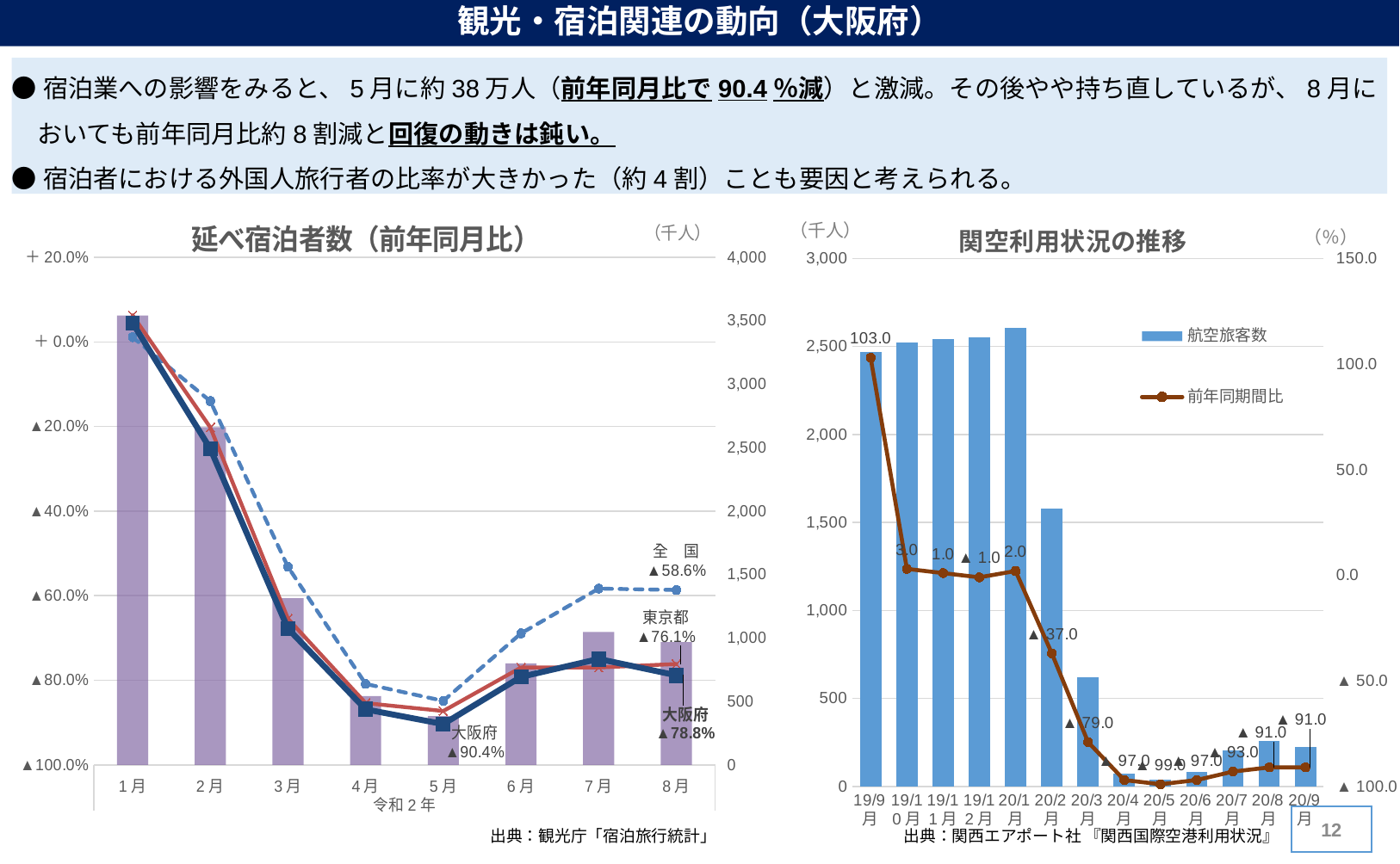

観光・宿泊関連の動向（大阪府）
●宿泊業への影響をみると、5月に約38万人（前年同月比で90.4％減）と激減。その後やや持ち直しているが、8月においても前年同月比約8割減と回復の動きは鈍い。
●宿泊者における外国人旅行者の比率が大きかった（約4割）ことも要因と考えられる。

### Chart: 延べ宿泊者数（前年同月比）

| Category | 27大阪府 | 全　国 | 東京都 | 大阪府 |
|---|---|---|---|---|

### Chart: 関空利用状況の推移

| Category | 航空旅客数 | 前年同期間比 |
|---|---|---|
| 19/9月 | 2470.117 | 103.0 |
| 19/10月 | 2520.778 | 3.0 |
| 19/11月 | 2544.737 | 1.0 |
| 19/12月 | 2551.455 | -1.0 |
| 20/1月 | 2605.809 | 2.0 |
| 20/2月 | 1578.675 | -37.0 |
| 20/3月 | 618.223 | -79.0 |
| 20/4月 | 73.067 | -97.0 |
| 20/5月 | 36.469 | -99.0 |
| 20/6月 | 81.545 | -97.0 |
| 20/7月 | 204.13 | -93.0 |
| 20/8月 | 256.035 | -91.0 |
| 20/9月 | 224.421 | -91.0 |
（千人）
（％）
12
出典：観光庁「宿泊旅行統計」
出典：関西エアポート社 『関西国際空港利用状況』